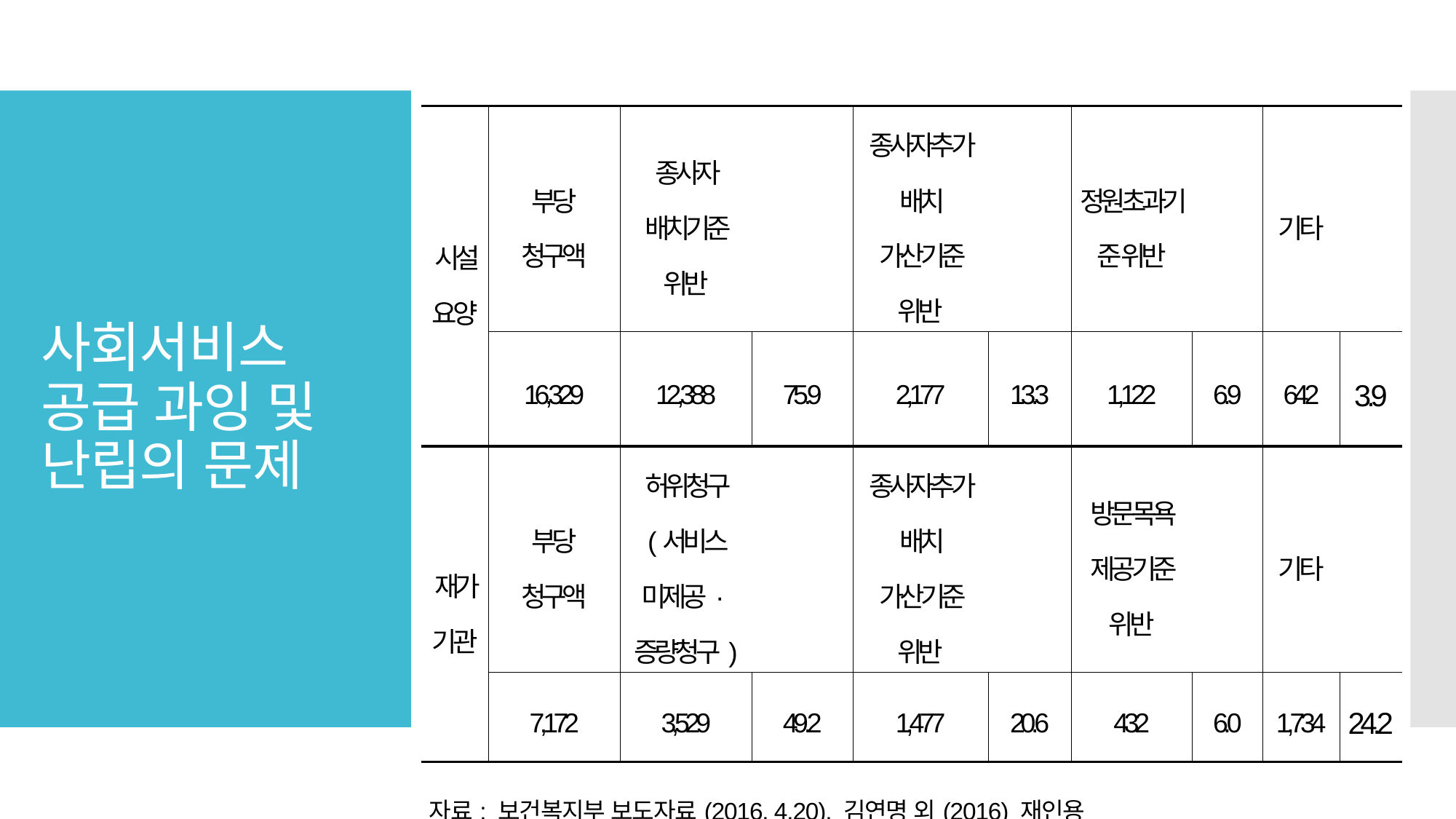

| 시설요양 | 부당 청구액 | 종사자 배치기준 위반 |  | 종사자추가배치 가산기준 위반 |  | 정원초과기준 위반 |  | 기타 |  |
| --- | --- | --- | --- | --- | --- | --- | --- | --- | --- |
|  | 16,329 | 12,388 | 75.9 | 2,177 | 13.3 | 1,122 | 6.9 | 642 | 3.9 |
| 재가기관 | 부당 청구액 | 허위청구 (서비스 미제공·증량청구) |  | 종사자추가배치 가산기준 위반 |  | 방문목욕 제공기준 위반 |  | 기타 |  |
|  | 7,172 | 3,529 | 49.2 | 1,477 | 20.6 | 432 | 6.0 | 1,734 | 24.2 |
| 자료: 보건복지부 보도자료(2016. 4.20), 김연명 외(2016) 재인용 |  |  |  |  |  |  |  |  |  |
# 사회서비스 공급 과잉 및 난립의 문제